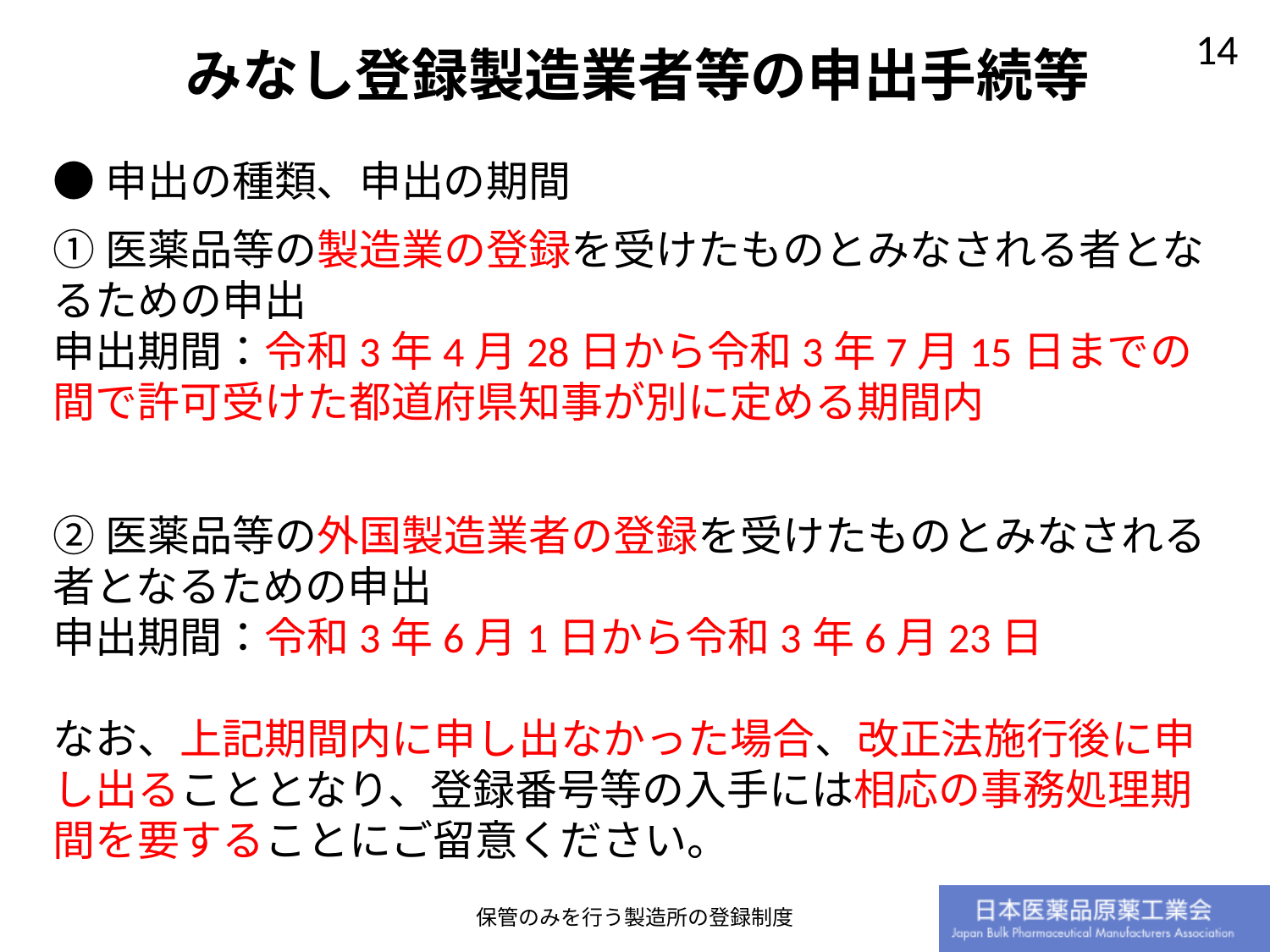

# みなし登録製造業者等の申出手続等
●申出の種類、申出の期間
①医薬品等の製造業の登録を受けたものとみなされる者となるための申出
申出期間：令和3年4月28日から令和3年7月15日までの間で許可受けた都道府県知事が別に定める期間内

②医薬品等の外国製造業者の登録を受けたものとみなされる者となるための申出
申出期間：令和3年6月1日から令和3年6月23日

なお、上記期間内に申し出なかった場合、改正法施行後に申し出ることとなり、登録番号等の入手には相応の事務処理期間を要することにご留意ください。
保管のみを行う製造所の登録制度